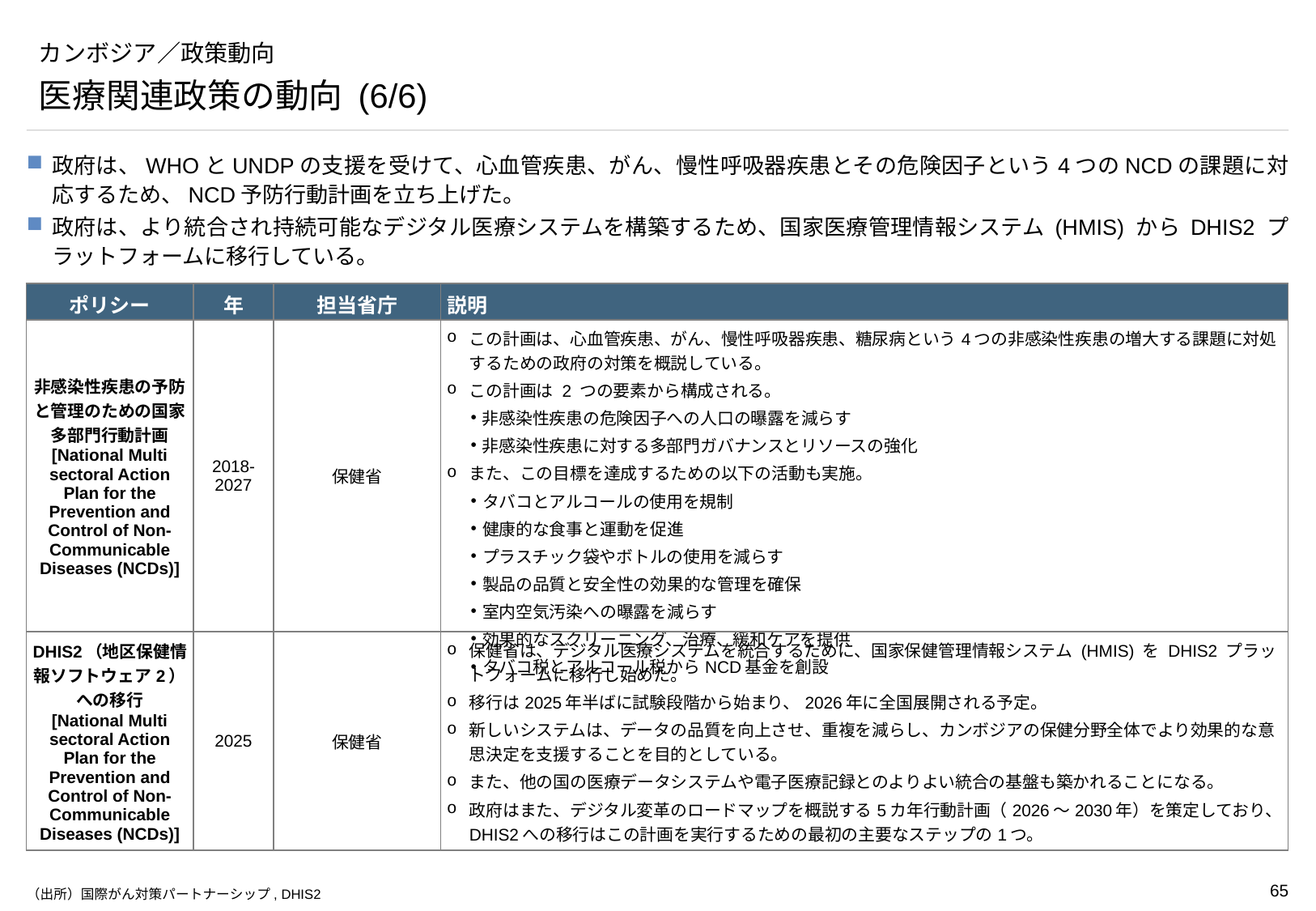

# カンボジア／政策動向
医療関連政策の動向 (6/6)
政府は、WHOとUNDPの支援を受けて、心血管疾患、がん、慢性呼吸器疾患とその危険因子という4つのNCDの課題に対応するため、NCD予防行動計画を立ち上げた。
政府は、より統合され持続可能なデジタル医療システムを構築するため、国家医療管理情報システム (HMIS) から DHIS2 プラットフォームに移行している。
| ポリシー | 年 | 担当省庁 | 説明 |
| --- | --- | --- | --- |
| 非感染性疾患の予防と管理のための国家多部門行動計画 [National Multi sectoral Action Plan for the Prevention and Control of Non-Communicable Diseases (NCDs)] | 2018-2027 | 保健省 | この計画は、心血管疾患、がん、慢性呼吸器疾患、糖尿病という4つの非感染性疾患の増大する課題に対処するための政府の対策を概説している。 この計画は 2 つの要素から構成される。 非感染性疾患の危険因子への人口の曝露を減らす 非感染性疾患に対する多部門ガバナンスとリソースの強化 また、この目標を達成するための以下の活動も実施。 タバコとアルコールの使用を規制 健康的な食事と運動を促進 プラスチック袋やボトルの使用を減らす 製品の品質と安全性の効果的な管理を確保 室内空気汚染への曝露を減らす 効果的なスクリーニング、治療、緩和ケアを提供 タバコ税とアルコール税からNCD基金を創設 |
| DHIS2（地区保健情報ソフトウェア2）への移行 [National Multi sectoral Action Plan for the Prevention and Control of Non-Communicable Diseases (NCDs)] | 2025 | 保健省 | 保健省は、デジタル医療システムを統合するために、国家保健管理情報システム (HMIS) を DHIS2 プラットフォームに移行し始めた。 移行は2025年半ばに試験段階から始まり、2026年に全国展開される予定。 新しいシステムは、データの品質を向上させ、重複を減らし、カンボジアの保健分野全体でより効果的な意思決定を支援することを目的としている。 また、他の国の医療データシステムや電子医療記録とのよりよい統合の基盤も築かれることになる。 政府はまた、デジタル変革のロードマップを概説する5カ年行動計画（2026～2030年）を策定しており、DHIS2への移行はこの計画を実行するための最初の主要なステップの1つ。 |
（出所）国際がん対策パートナーシップ, DHIS2